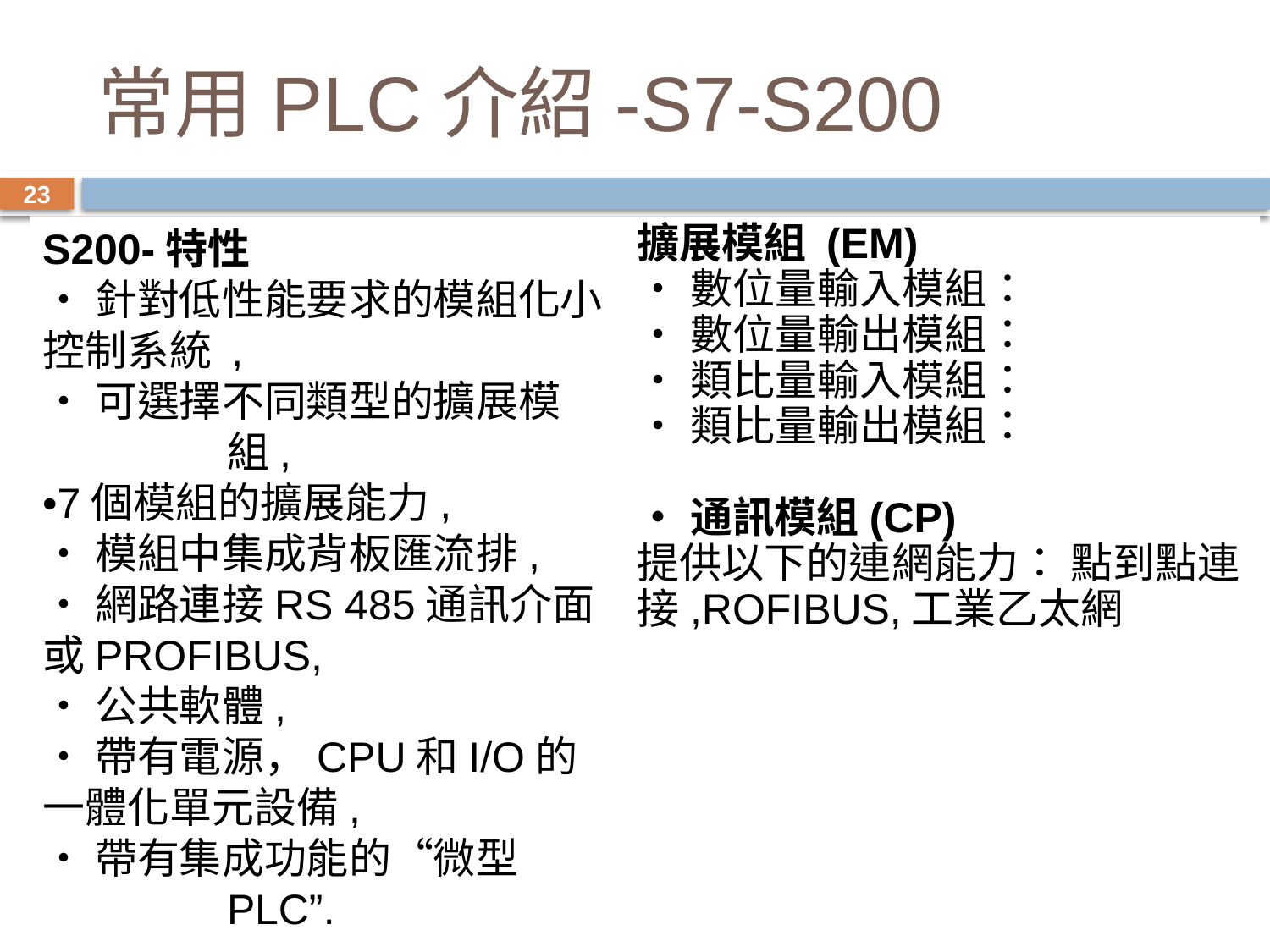

# 常用PLC介紹-S7-S200
23
S200-特性
•針對低性能要求的模組化小控制系統 ,
•可選擇不同類型的擴展模組,
•7個模組的擴展能力,
•模組中集成背板匯流排,
•網路連接RS 485通訊介面或PROFIBUS,
•公共軟體,
•帶有電源，CPU和I/O的一體化單元設備,
•帶有集成功能的“微型PLC”.

擴展模組 (EM)
•數位量輸入模組：
•數位量輸出模組：
•類比量輸入模組：
•類比量輸出模組：

•通訊模組(CP)
提供以下的連網能力： 點到點連接,ROFIBUS,工業乙太網